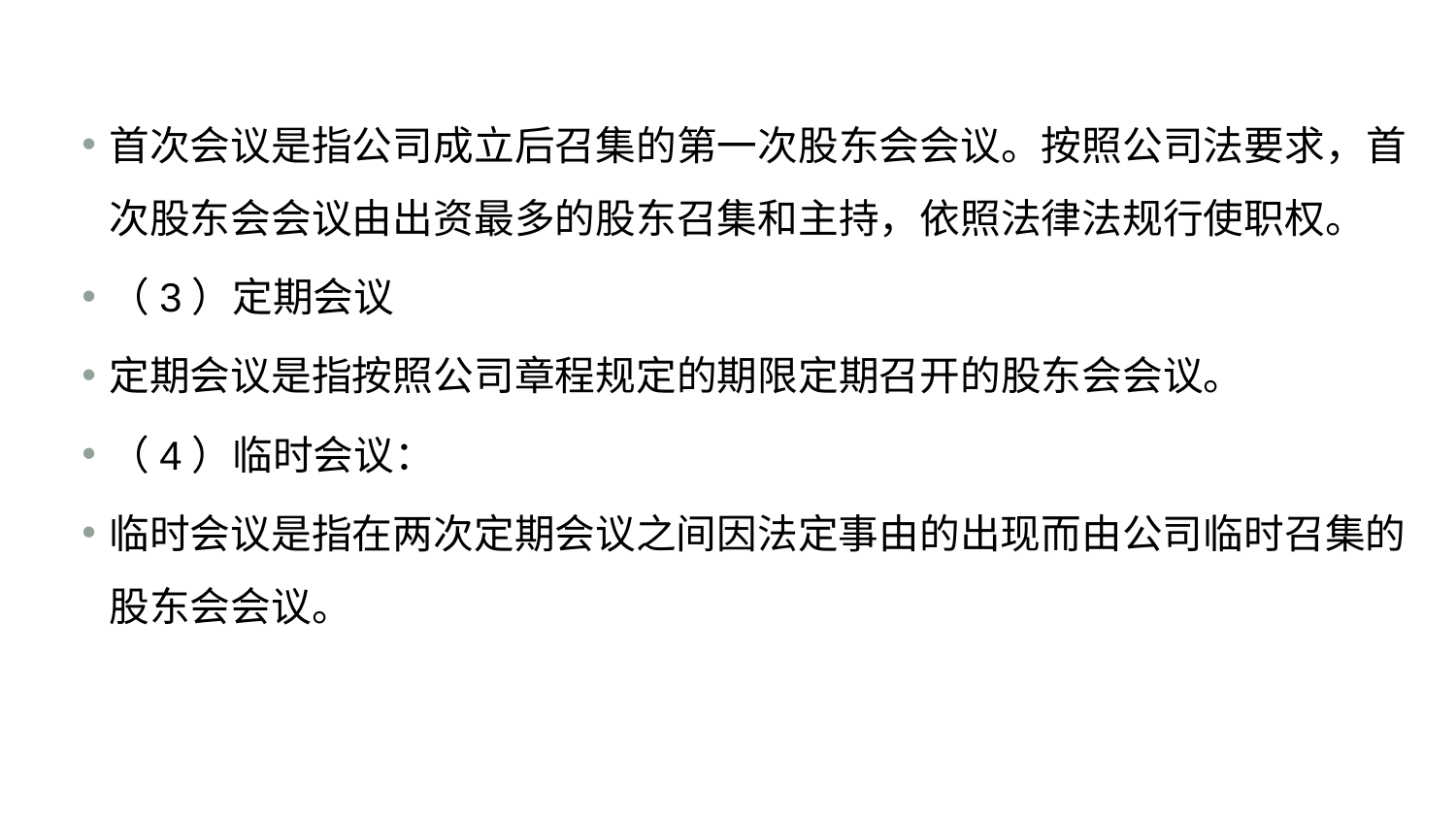

#
首次会议是指公司成立后召集的第一次股东会会议。按照公司法要求，首次股东会会议由出资最多的股东召集和主持，依照法律法规行使职权。
（3）定期会议
定期会议是指按照公司章程规定的期限定期召开的股东会会议。
（4）临时会议：
临时会议是指在两次定期会议之间因法定事由的出现而由公司临时召集的股东会会议。